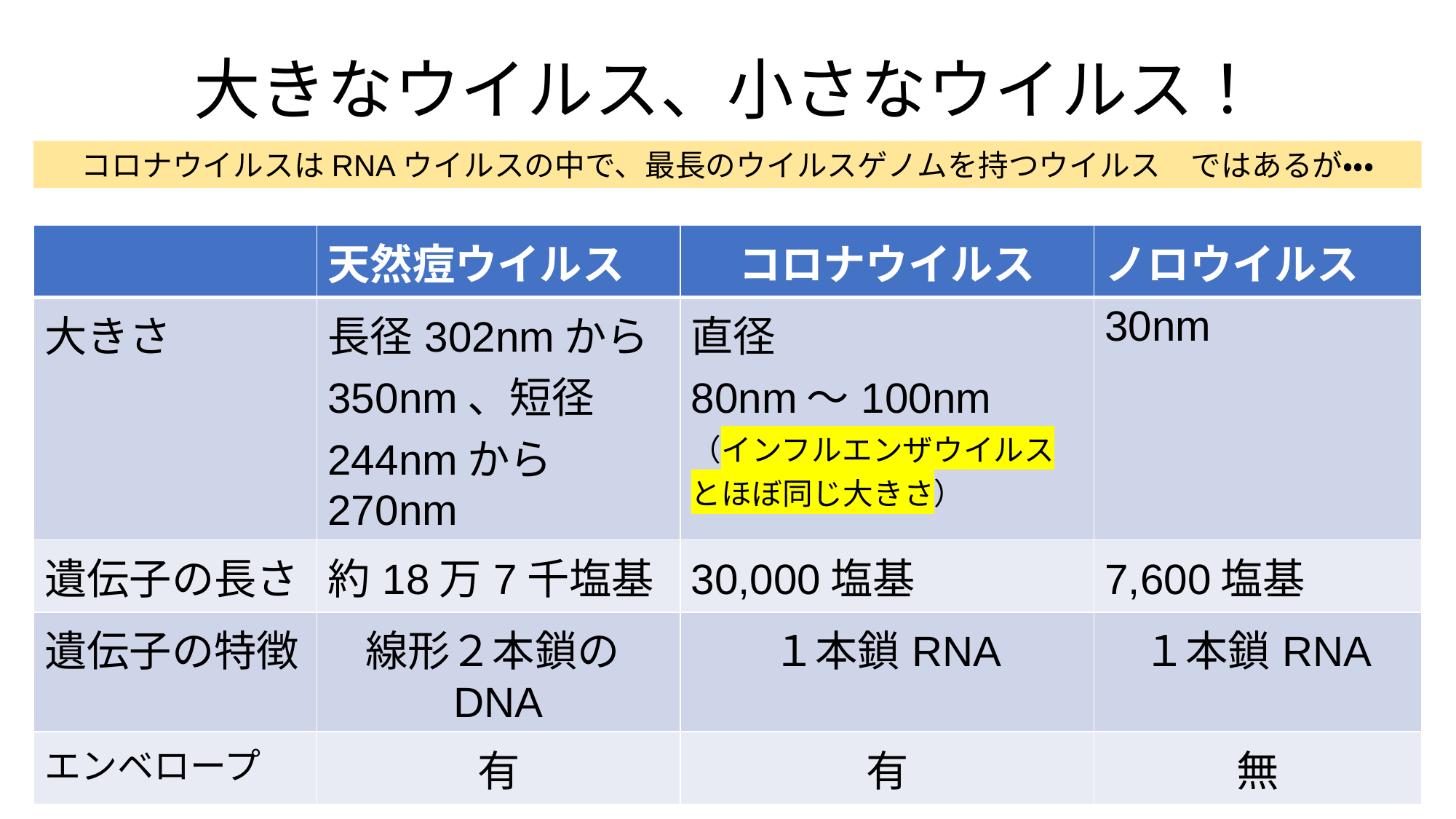

# 大きなウイルス、小さなウイルス！
コロナウイルスはRNAウイルスの中で、最長のウイルスゲノムを持つウイルス　ではあるが・・・
|  | 天然痘ウイルス | コロナウイルス | ノロウイルス |
| --- | --- | --- | --- |
| 大きさ | 長径302nmから350nm、短径244nmから270nm | 直径 80nm～100nm （インフルエンザウイルスとほぼ同じ大きさ） | 30nm |
| 遺伝子の長さ | 約18万7千塩基 | 30,000塩基 | 7,600塩基 |
| 遺伝子の特徴 | 線形２本鎖のDNA | １本鎖RNA | １本鎖RNA |
| エンベロープ | 有 | 有 | 無 |